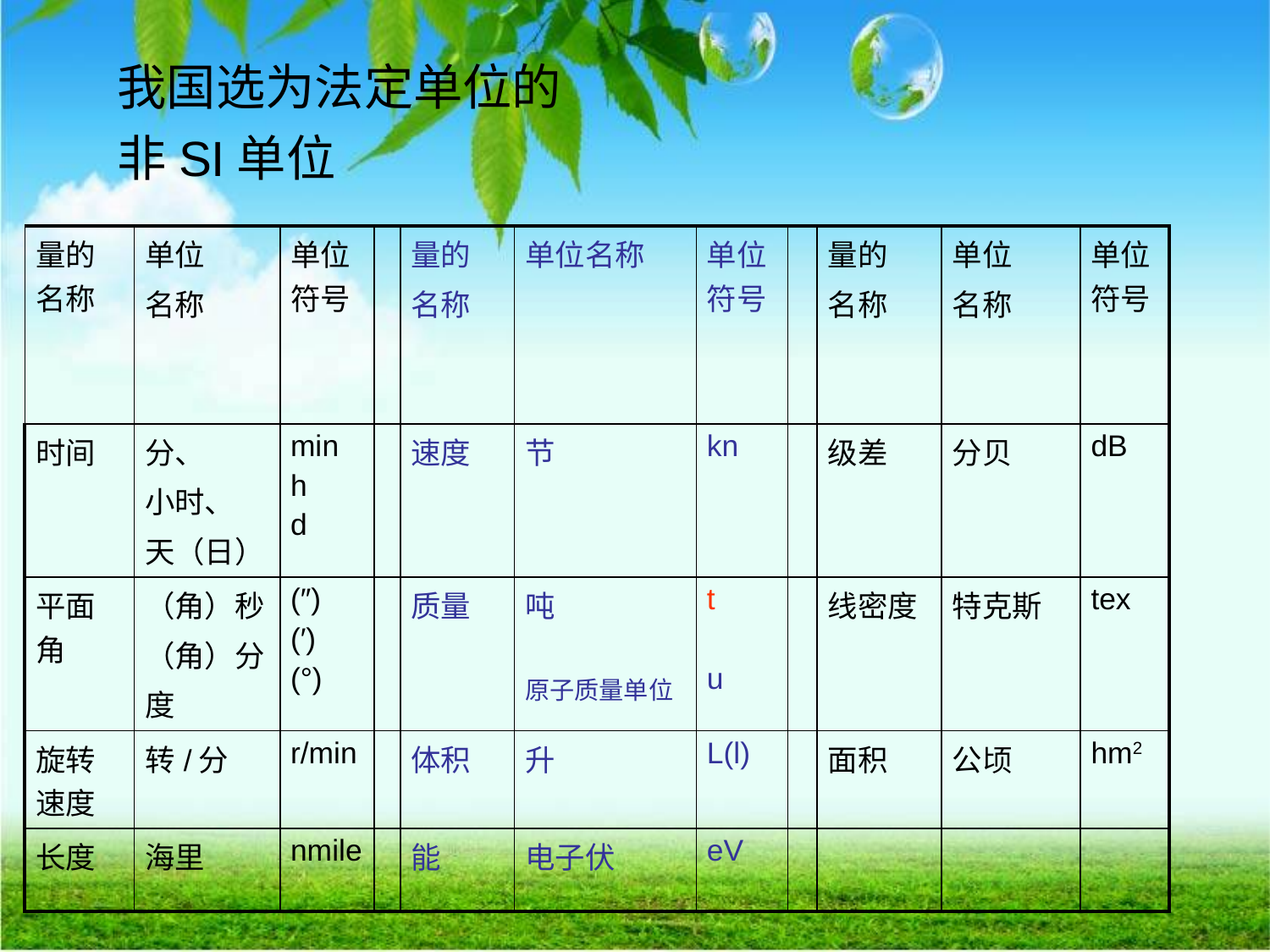

# 我国选为法定单位的 非SI单位
| 量的名称 | 单位 名称 | 单位 符号 |  | 量的 名称 | 单位名称 | 单位符号 |  | 量的 名称 | 单位 名称 | 单位符号 |
| --- | --- | --- | --- | --- | --- | --- | --- | --- | --- | --- |
| 时间 | 分、 小时、 天（日） | min h d |  | 速度 | 节 | kn |  | 级差 | 分贝 | dB |
| 平面角 | （角）秒 （角）分 度 | (″) (′) (°) |  | 质量 | 吨 原子质量单位 | t u |  | 线密度 | 特克斯 | tex |
| 旋转速度 | 转/分 | r/min |  | 体积 | 升 | L(l) |  | 面积 | 公顷 | hm2 |
| 长度 | 海里 | nmile |  | 能 | 电子伏 | eV |  |  |  |  |